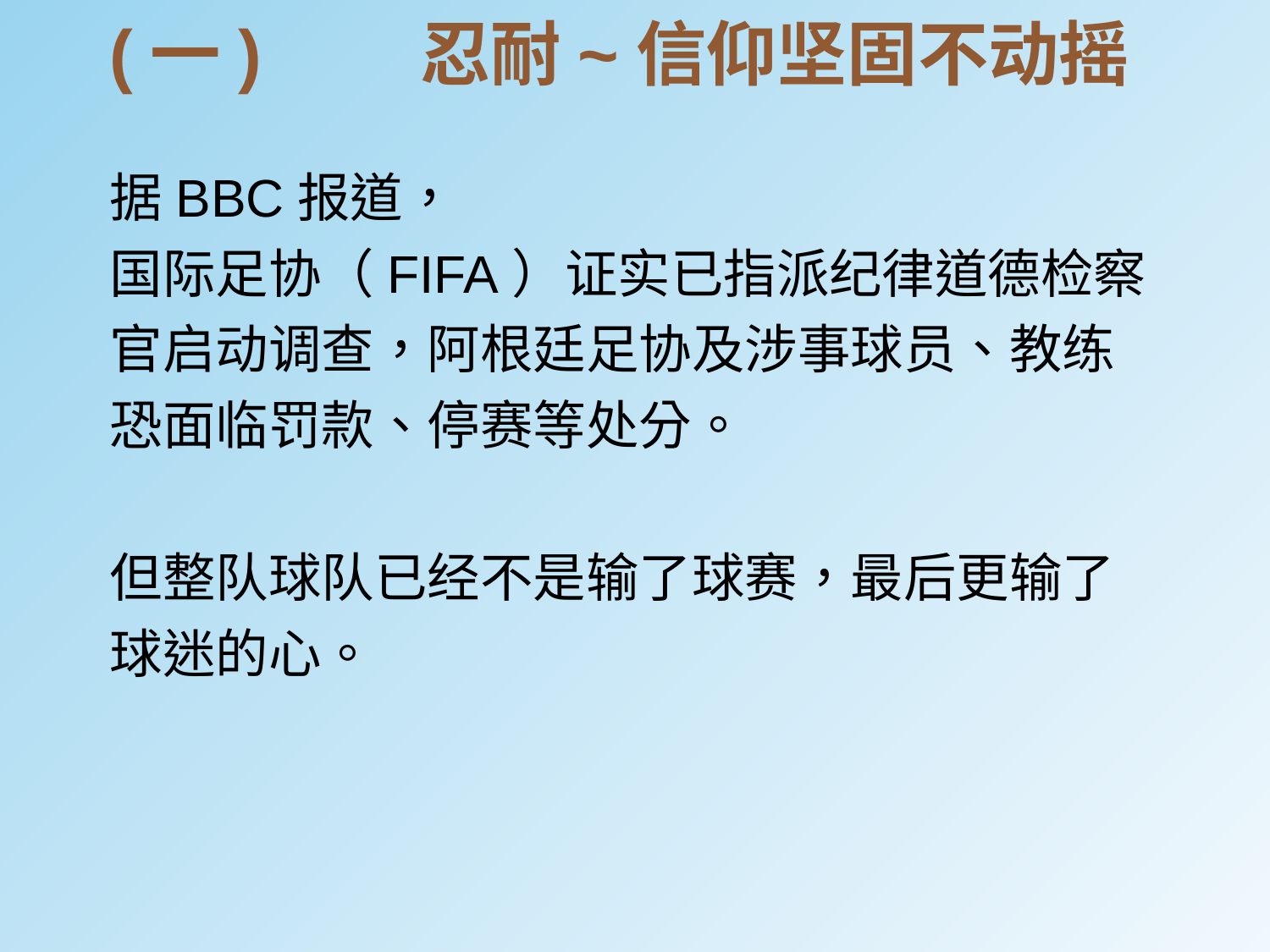

(一)	  忍耐~信仰坚固不动摇
据BBC报道，
国际足协（FIFA）证实已指派纪律道德检察官启动调查，阿根廷足协及涉事球员、教练恐面临罚款、停赛等处分。

但整队球队已经不是输了球赛，最后更输了球迷的心。